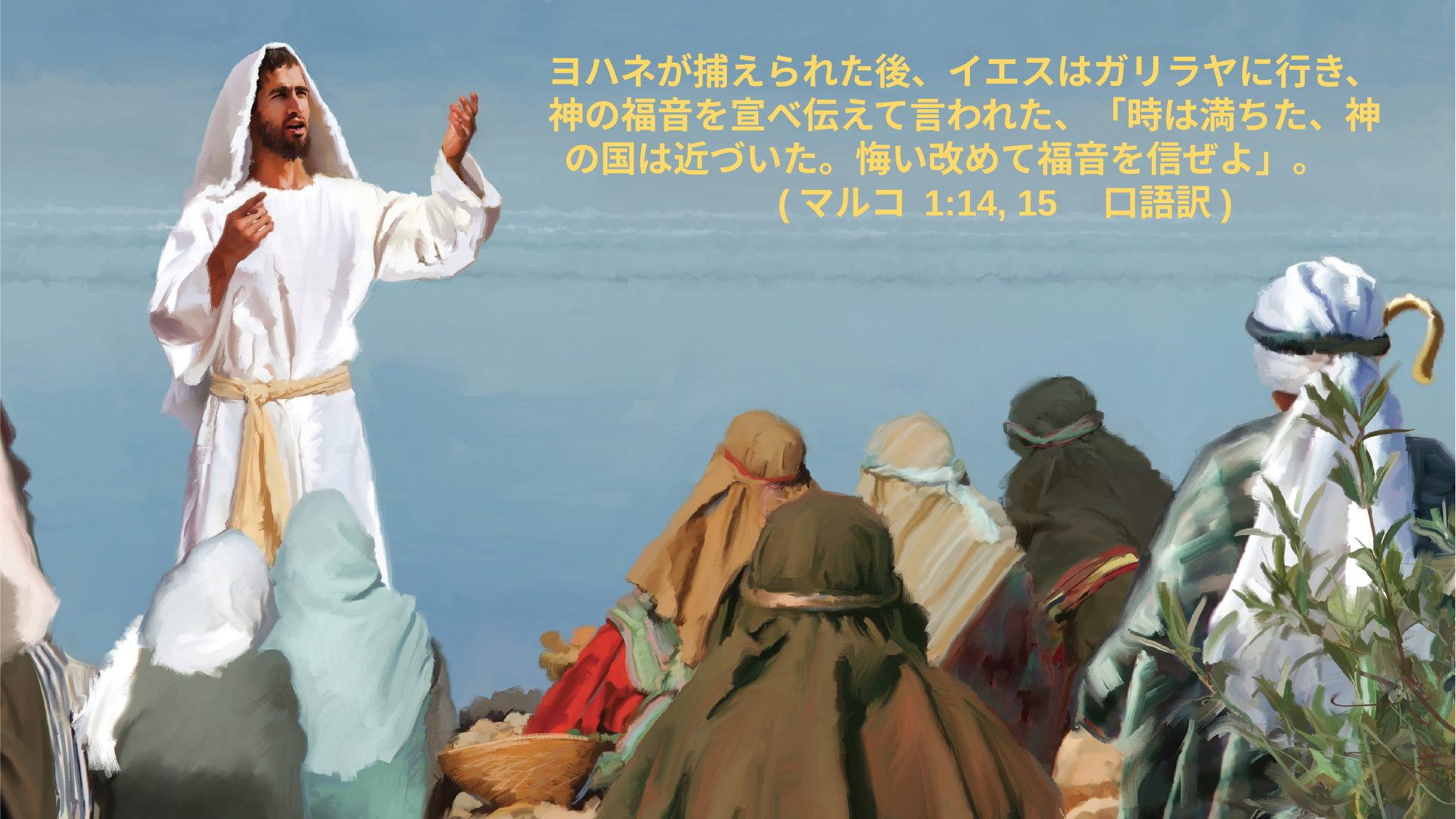

ヨハネが捕えられた後、イエスはガリラヤに行き、神の福音を宣べ伝えて言われた、「時は満ちた、神の国は近づいた。悔い改めて福音を信ぜよ」。　　　(マルコ 1:14, 15　口語訳)